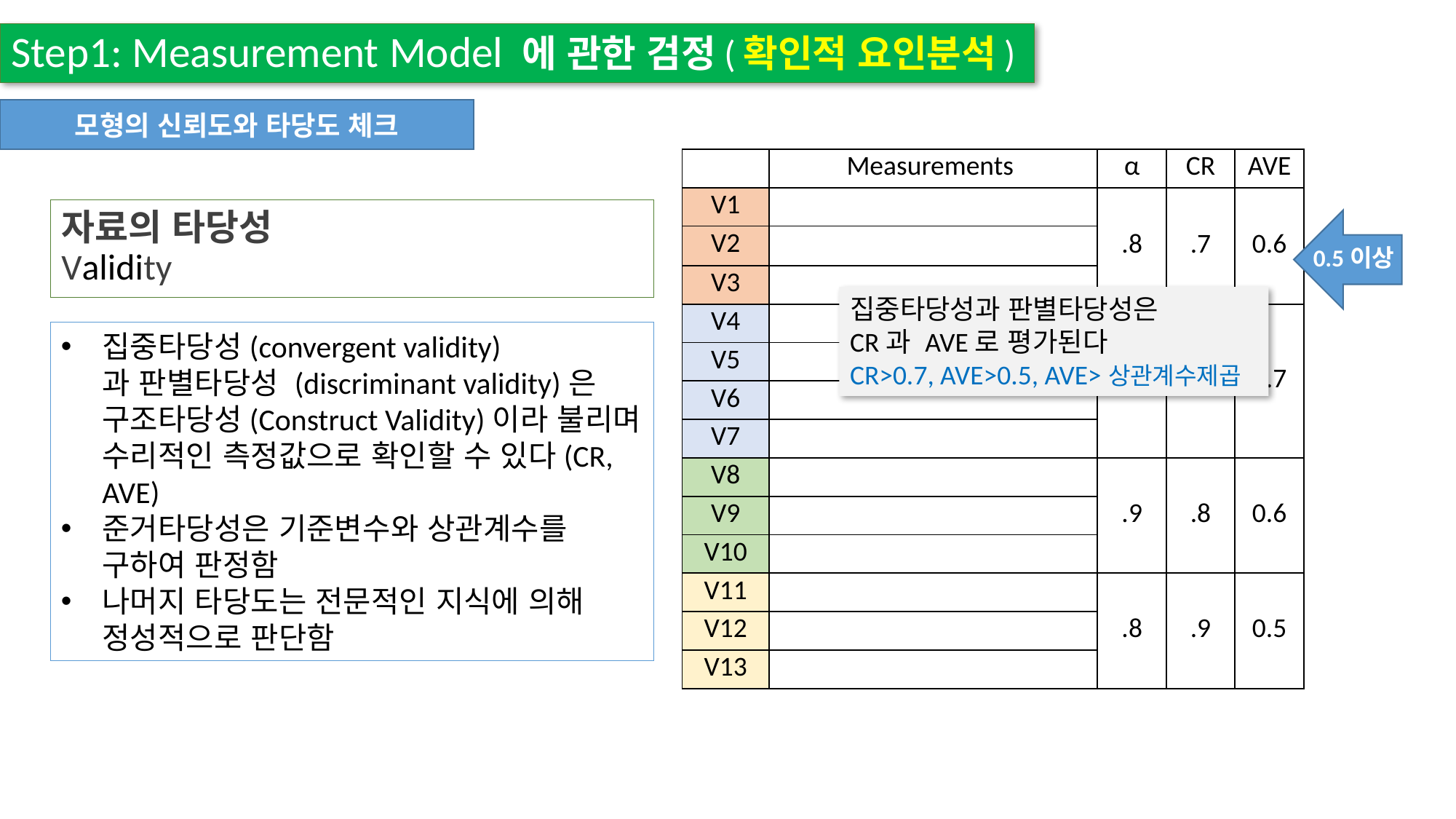

Step1: Measurement Model 에 관한 검정(확인적 요인분석)
모형의 신뢰도와 타당도 체크
|  | Measurements | α | CR | AVE |
| --- | --- | --- | --- | --- |
| V1 |  | .8 | .7 | 0.6 |
| V2 |  |  |  |  |
| V3 |  |  |  |  |
| V4 |  | .7 | .7 | 0.7 |
| V5 |  |  |  |  |
| V6 |  |  |  |  |
| V7 |  |  |  |  |
| V8 |  | .9 | .8 | 0.6 |
| V9 |  |  |  |  |
| V10 |  |  |  |  |
| V11 |  | .8 | .9 | 0.5 |
| V12 |  |  |  |  |
| V13 |  |  |  |  |
# 자료의 타당성 Validity

0.5이상
집중타당성과 판별타당성은
CR과 AVE로 평가된다
CR>0.7, AVE>0.5, AVE>상관계수제곱
집중타당성(convergent validity)
과 판별타당성 (discriminant validity)은 구조타당성(Construct Validity)이라 불리며 수리적인 측정값으로 확인할 수 있다(CR, AVE)
준거타당성은 기준변수와 상관계수를 구하여 판정함
나머지 타당도는 전문적인 지식에 의해 정성적으로 판단함